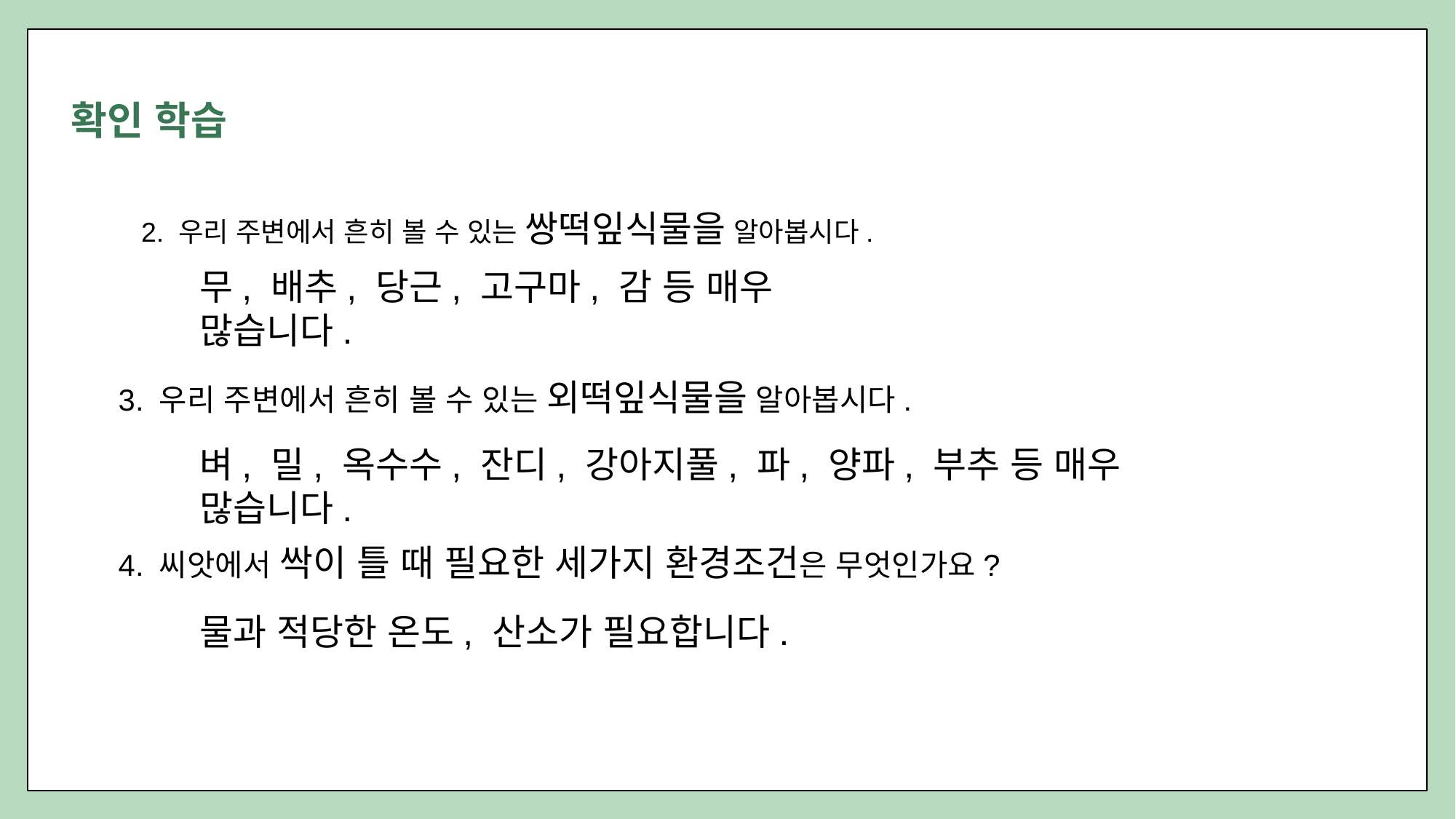

확인 학습
 2. 우리 주변에서 흔히 볼 수 있는 쌍떡잎식물을 알아봅시다.
무, 배추, 당근, 고구마, 감 등 매우 많습니다.
3. 우리 주변에서 흔히 볼 수 있는 외떡잎식물을 알아봅시다.
벼, 밀, 옥수수, 잔디, 강아지풀, 파, 양파, 부추 등 매우 많습니다.
4. 씨앗에서 싹이 틀 때 필요한 세가지 환경조건은 무엇인가요?
물과 적당한 온도, 산소가 필요합니다.